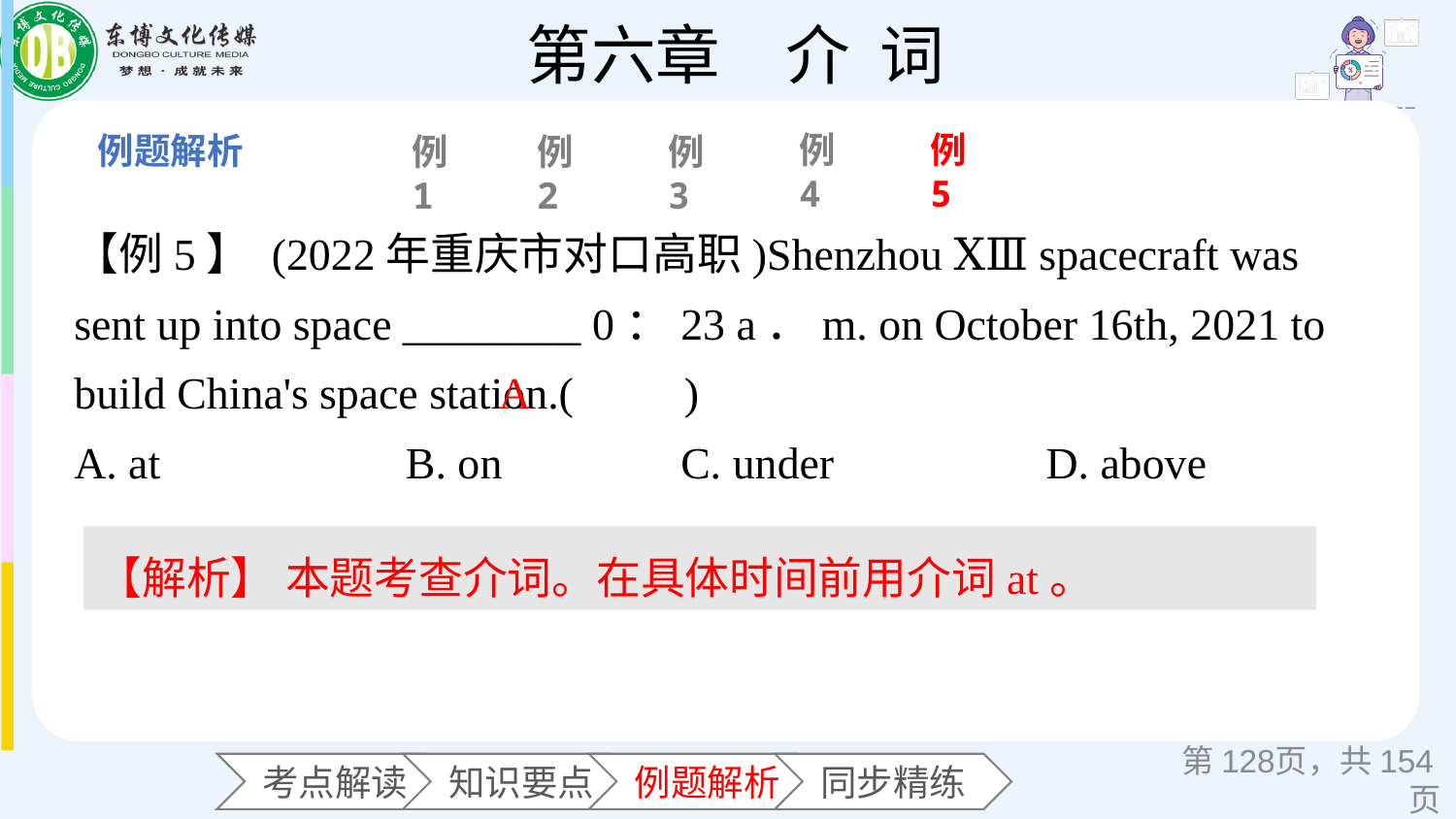

例4
例5
例1
例2
例3
【例5】 (2022年重庆市对口高职)Shenzhou ⅩⅢ spacecraft was sent up into space ________ 0：23 a．m. on October 16th, 2021 to build China's space station.(　　)
A. at                      B. on                C. under                   D. above
A
【解析】 本题考查介词。在具体时间前用介词at。
第128页，共154页